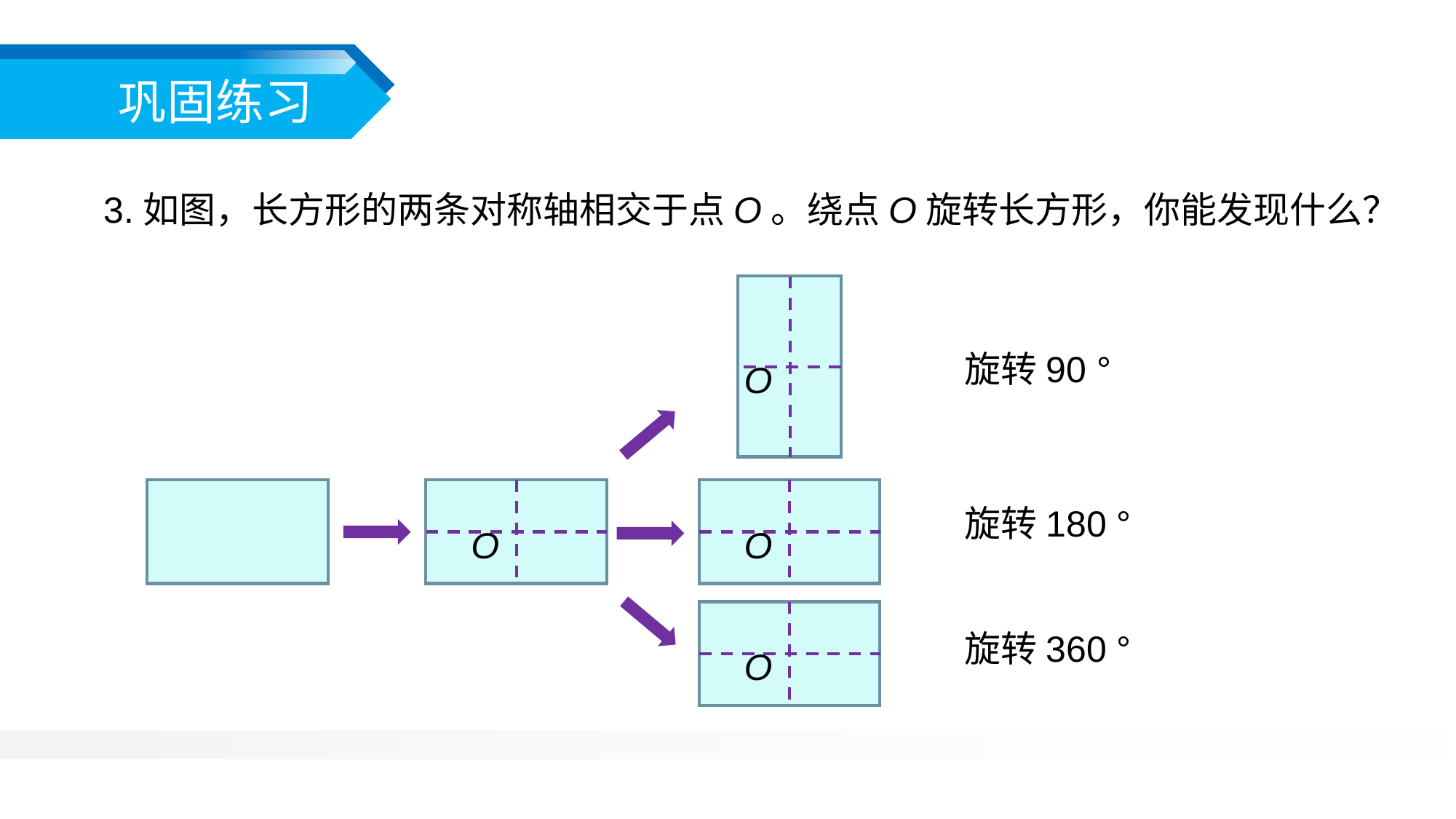

3.如图，长方形的两条对称轴相交于点O。绕点O旋转长方形，你能发现什么？

旋转90 °
O

旋转180 °

O
O

旋转360 °

O